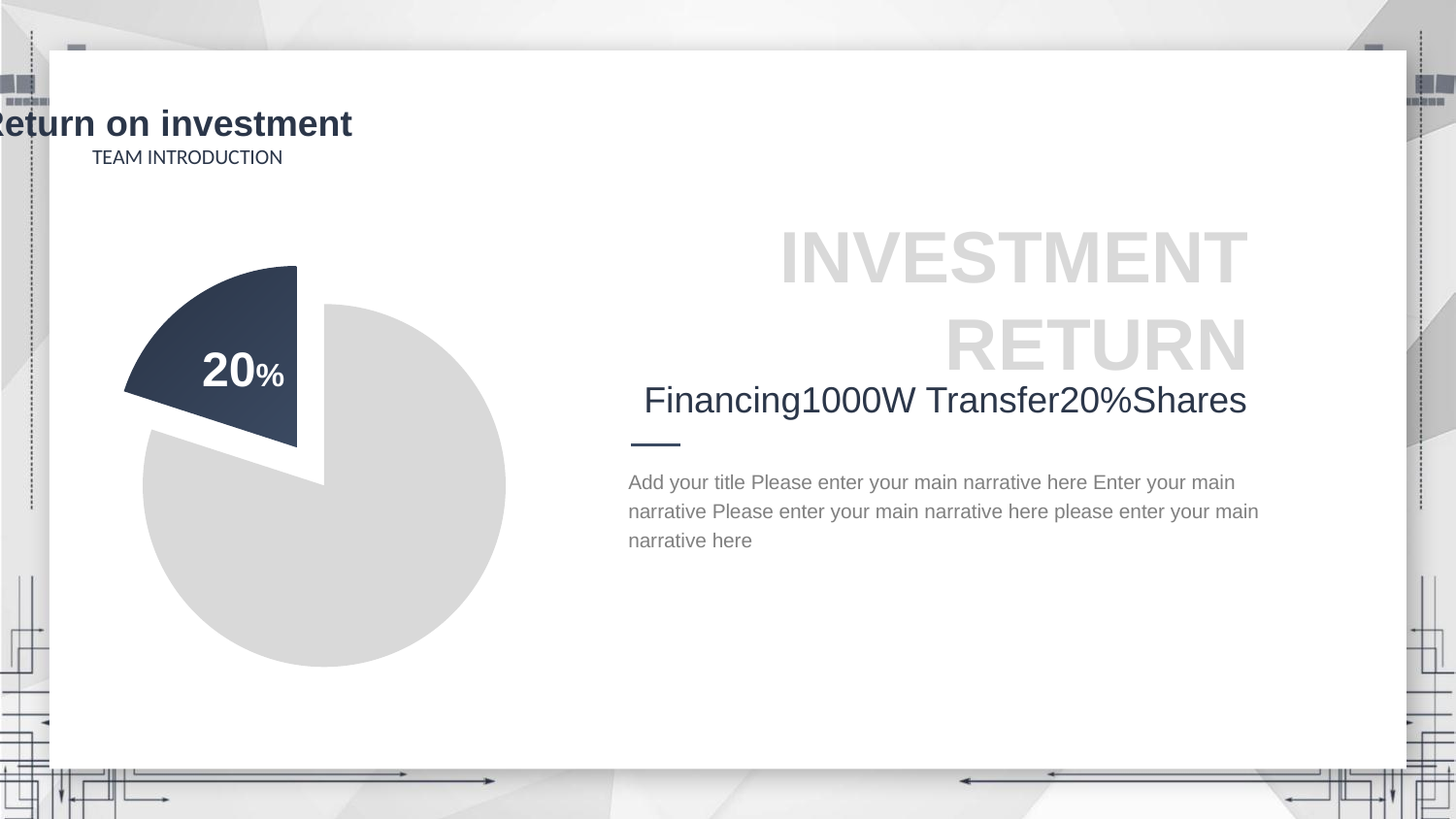

Return on investment
TEAM INTRODUCTION
INVESTMENT
RETURN

### Chart

| Category | 销售额 |
|---|---|
| 第一季度 | 8.0 |
| 第二季度 | 2.0 |
20%
Financing1000W Transfer20%Shares
Add your title Please enter your main narrative here Enter your main narrative Please enter your main narrative here please enter your main narrative here